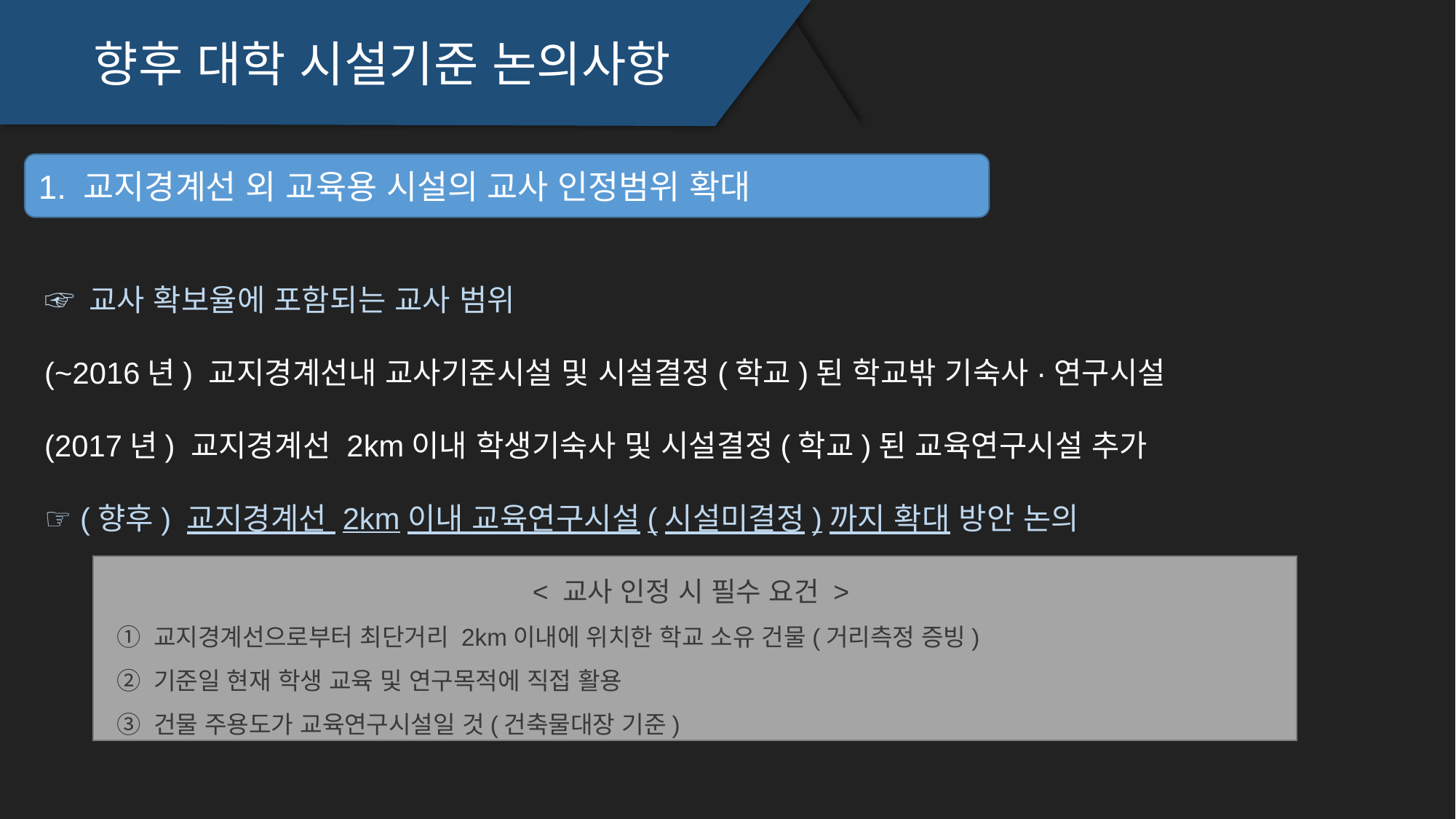

향후 대학 시설기준 논의사항
1. 교지경계선 외 교육용 시설의 교사 인정범위 확대
☞ 교사 확보율에 포함되는 교사 범위
(~2016년) 교지경계선내 교사기준시설 및 시설결정(학교)된 학교밖 기숙사·연구시설
(2017년) 교지경계선 2km이내 학생기숙사 및 시설결정(학교)된 교육연구시설 추가
☞ (향후) 교지경계선 2km이내 교육연구시설(시설미결정)까지 확대 방안 논의

< 교사 인정 시 필수 요건 >
  ① 교지경계선으로부터 최단거리 2km이내에 위치한 학교 소유 건물(거리측정 증빙)
  ② 기준일 현재 학생 교육 및 연구목적에 직접 활용
  ③ 건물 주용도가 교육연구시설일 것(건축물대장 기준)